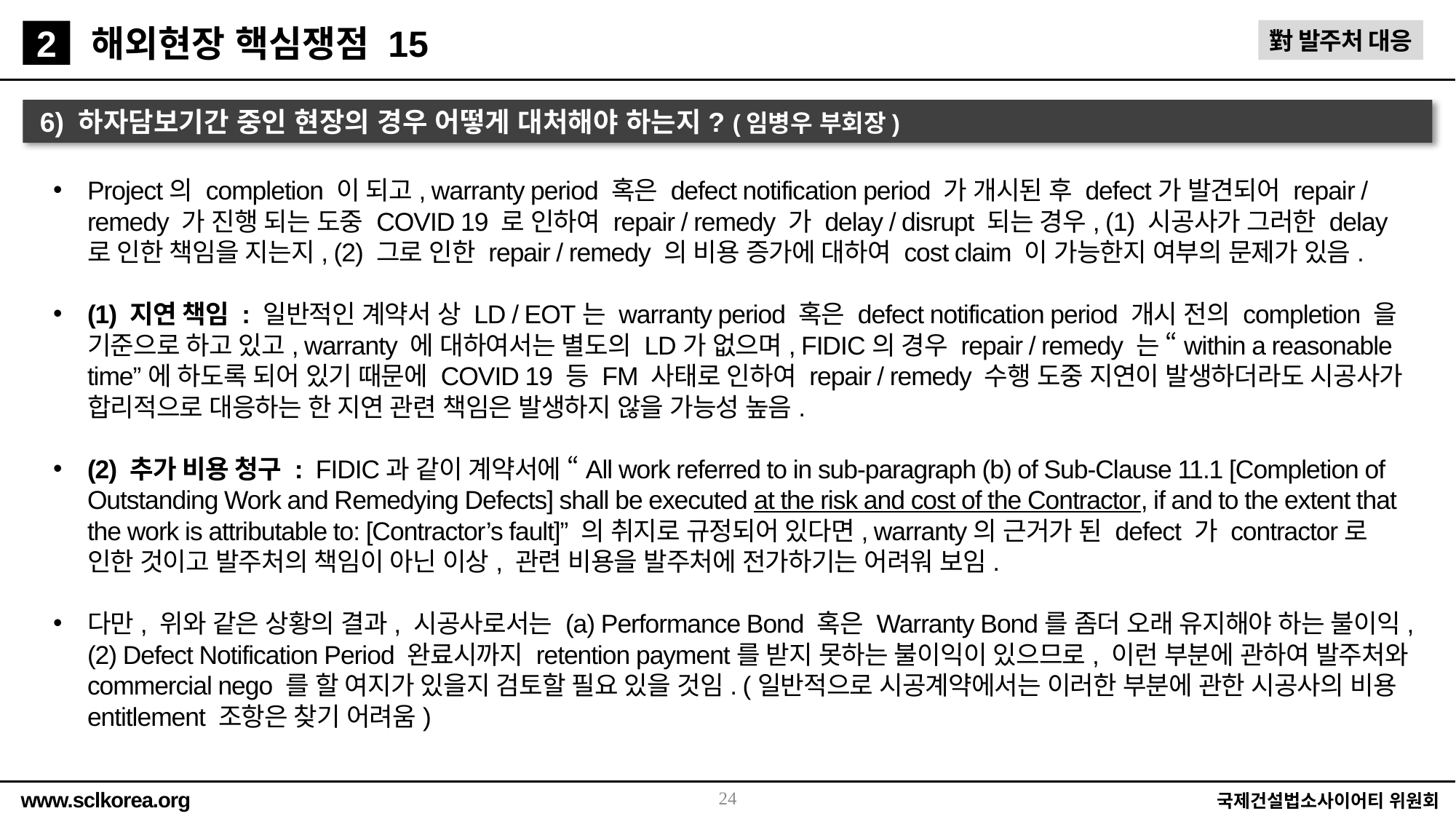

해외현장 핵심쟁점 15
對 발주처 대응
2
6) 하자담보기간 중인 현장의 경우 어떻게 대처해야 하는지? (임병우 부회장)
Project의 completion 이 되고, warranty period 혹은 defect notification period 가 개시된 후 defect가 발견되어 repair / remedy 가 진행 되는 도중 COVID 19 로 인하여 repair / remedy 가 delay / disrupt 되는 경우, (1) 시공사가 그러한 delay 로 인한 책임을 지는지, (2) 그로 인한 repair / remedy 의 비용 증가에 대하여 cost claim 이 가능한지 여부의 문제가 있음.

(1) 지연 책임 : 일반적인 계약서 상 LD / EOT는 warranty period 혹은 defect notification period 개시 전의 completion 을 기준으로 하고 있고, warranty 에 대하여서는 별도의 LD가 없으며, FIDIC의 경우 repair / remedy 는 “within a reasonable time”에 하도록 되어 있기 때문에 COVID 19 등 FM 사태로 인하여 repair / remedy 수행 도중 지연이 발생하더라도 시공사가 합리적으로 대응하는 한 지연 관련 책임은 발생하지 않을 가능성 높음.

(2) 추가 비용 청구 :  FIDIC과 같이 계약서에 “All work referred to in sub-paragraph (b) of Sub-Clause 11.1 [Completion of Outstanding Work and Remedying Defects] shall be executed at the risk and cost of the Contractor, if and to the extent that the work is attributable to: [Contractor’s fault]” 의 취지로 규정되어 있다면, warranty의 근거가 된 defect 가 contractor로 인한 것이고 발주처의 책임이 아닌 이상, 관련 비용을 발주처에 전가하기는 어려워 보임.

다만, 위와 같은 상황의 결과, 시공사로서는 (a) Performance Bond 혹은 Warranty Bond를 좀더 오래 유지해야 하는 불이익, (2) Defect Notification Period 완료시까지 retention payment를 받지 못하는 불이익이 있으므로, 이런 부분에 관하여 발주처와 commercial nego 를 할 여지가 있을지 검토할 필요 있을 것임. (일반적으로 시공계약에서는 이러한 부분에 관한 시공사의 비용 entitlement 조항은 찾기 어려움)

24